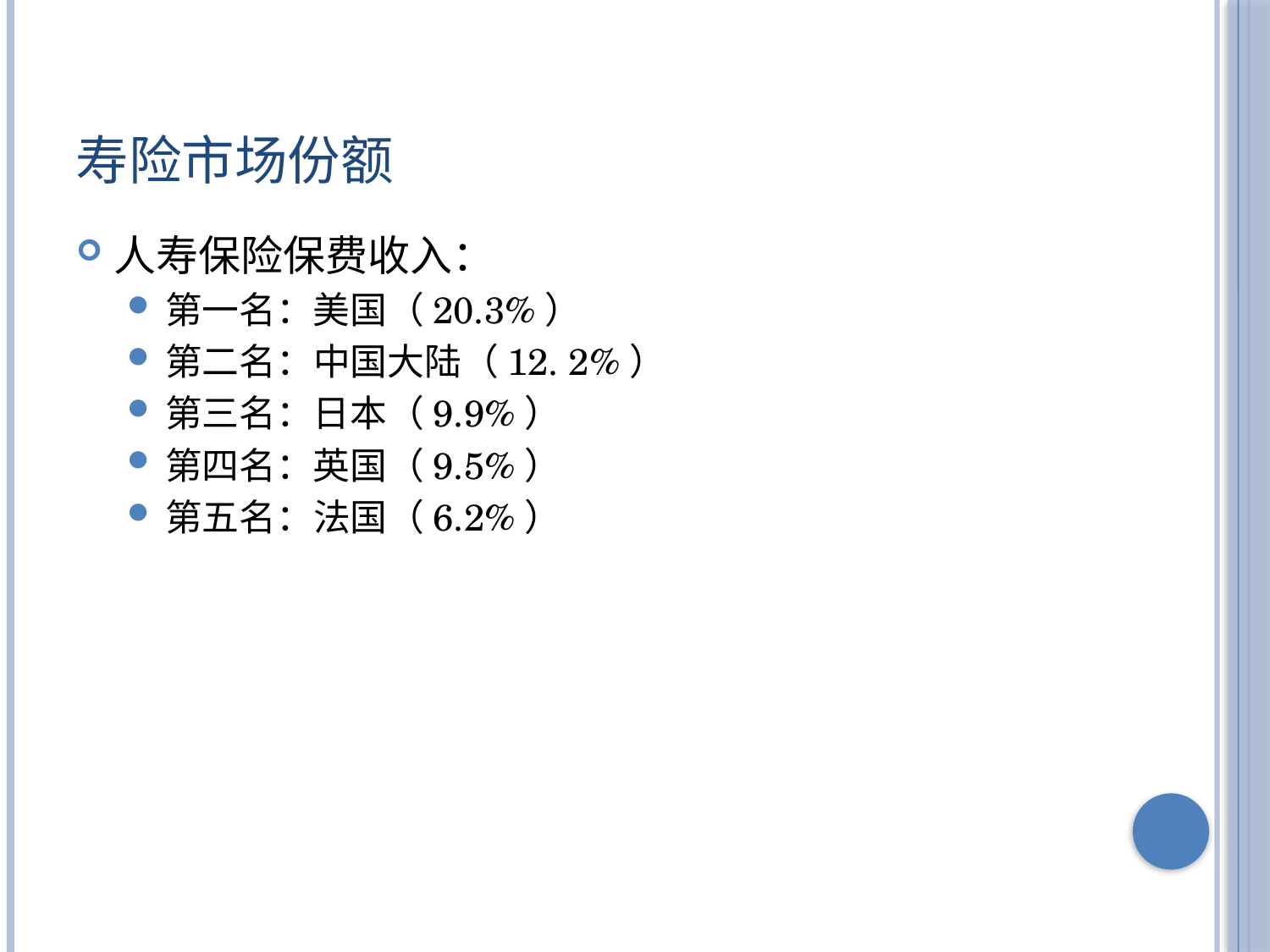

# 寿险市场份额
人寿保险保费收入：
第一名：美国（20.3%）
第二名：中国大陆（12. 2%）
第三名：日本（9.9%）
第四名：英国（9.5%）
第五名：法国（6.2%）